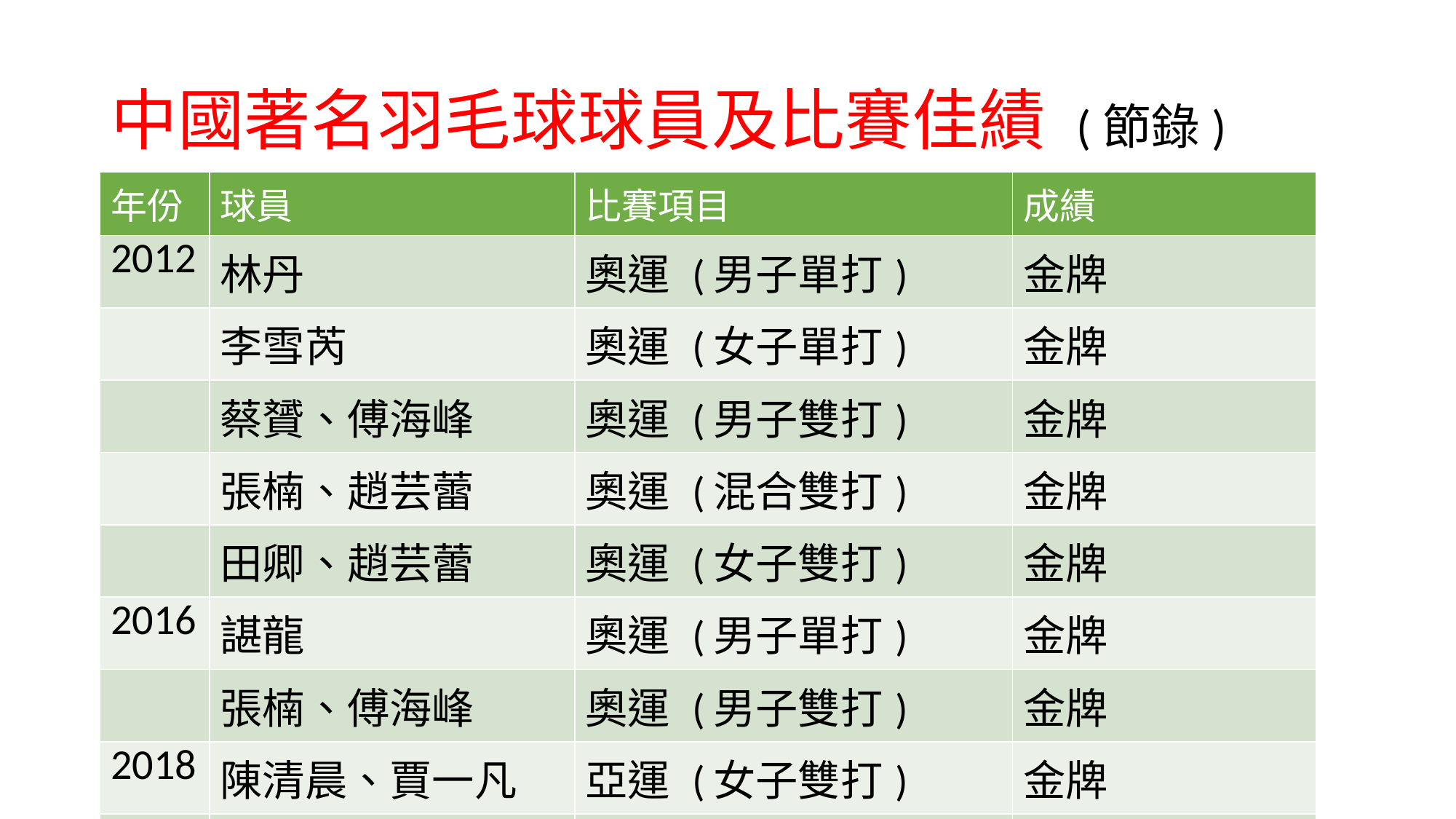

# 中國著名羽毛球球員及比賽佳績 (節錄)
| 年份 | 球員 | 比賽項目 | 成績 |
| --- | --- | --- | --- |
| 2012 | 林丹 | 奧運 (男子單打) | 金牌 |
|  | 李雪芮 | 奧運 (女子單打) | 金牌 |
|  | 蔡贇、傅海峰 | 奧運 (男子雙打) | 金牌 |
|  | 張楠、趙芸蕾 | 奧運 (混合雙打) | 金牌 |
|  | 田卿、趙芸蕾 | 奧運 (女子雙打) | 金牌 |
| 2016 | 諶龍 | 奧運 (男子單打) | 金牌 |
|  | 張楠、傅海峰 | 奧運 (男子雙打) | 金牌 |
| 2018 | 陳清晨、賈一凡 | 亞運 (女子雙打) | 金牌 |
|  | 鄭思維、黃雅瓊 | 亞運 (混合雙打) | 金牌 |